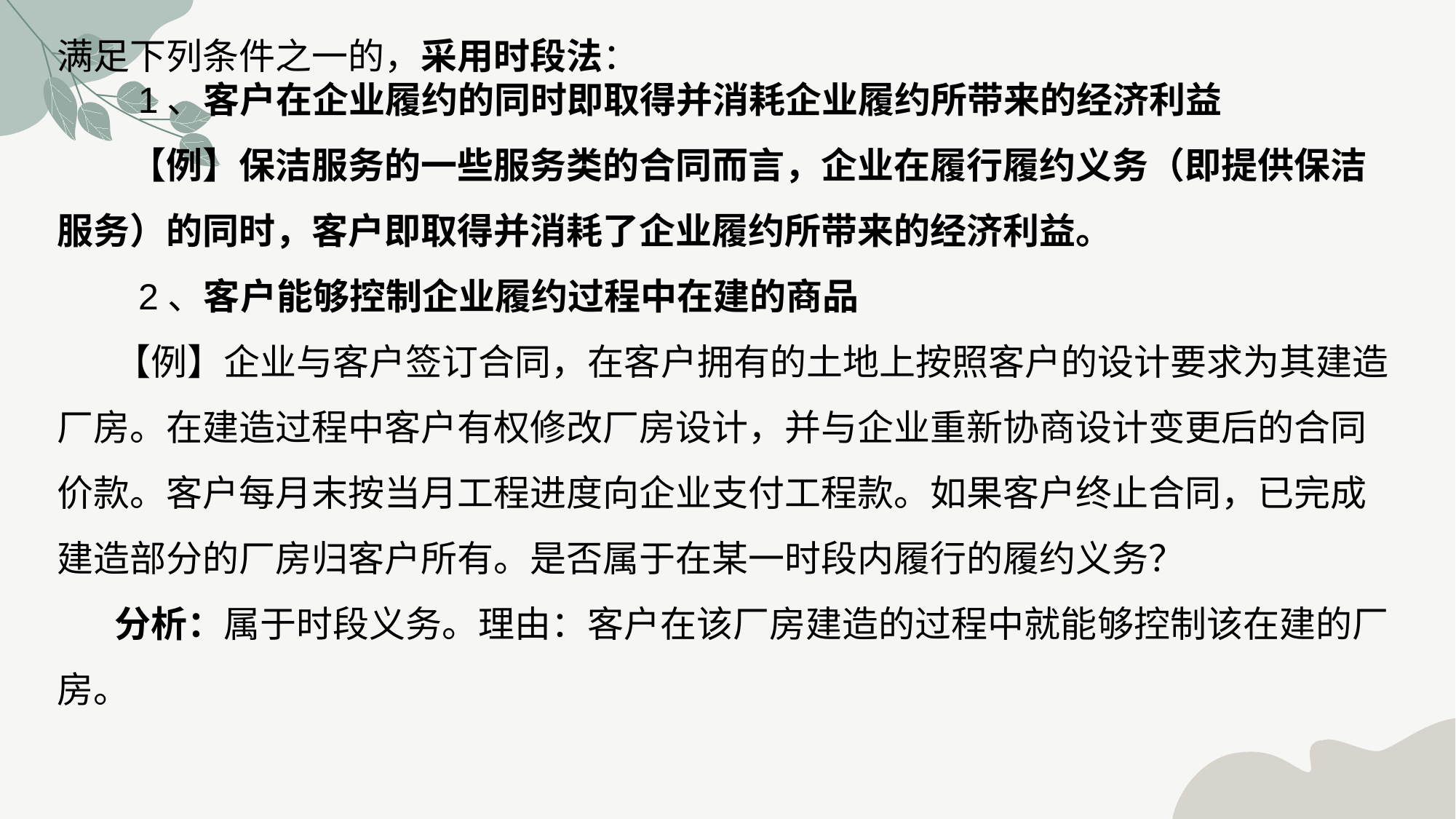

满足下列条件之一的，采用时段法：　　1、客户在企业履约的同时即取得并消耗企业履约所带来的经济利益　　【例】保洁服务的一些服务类的合同而言，企业在履行履约义务（即提供保洁服务）的同时，客户即取得并消耗了企业履约所带来的经济利益。
        2、客户能够控制企业履约过程中在建的商品
      【例】企业与客户签订合同，在客户拥有的土地上按照客户的设计要求为其建造厂房。在建造过程中客户有权修改厂房设计，并与企业重新协商设计变更后的合同价款。客户每月末按当月工程进度向企业支付工程款。如果客户终止合同，已完成建造部分的厂房归客户所有。是否属于在某一时段内履行的履约义务？
      分析：属于时段义务。理由：客户在该厂房建造的过程中就能够控制该在建的厂房。